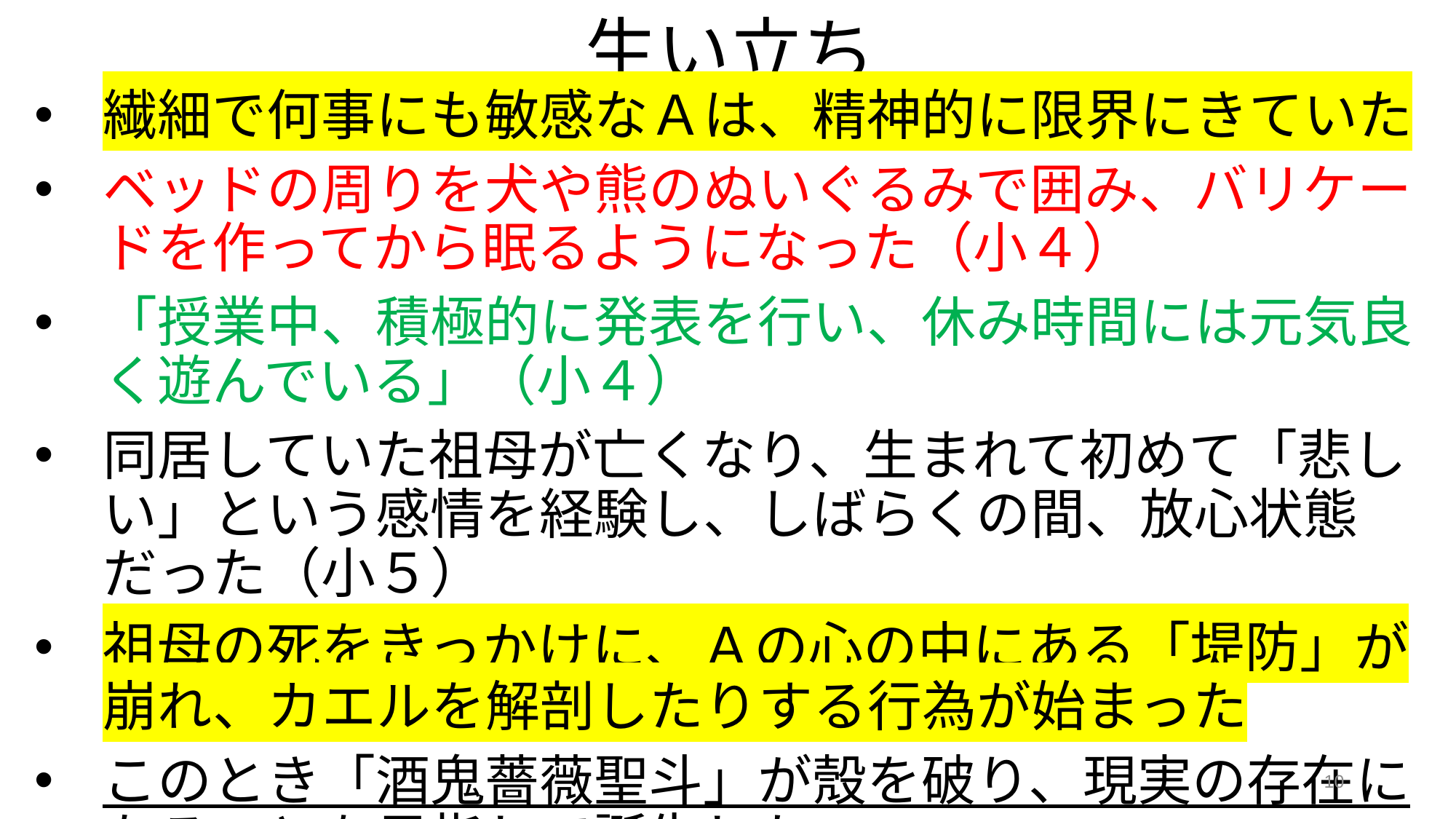

# 生い立ち
繊細で何事にも敏感なＡは、精神的に限界にきていた
ベッドの周りを犬や熊のぬいぐるみで囲み、バリケードを作ってから眠るようになった（小４）
「授業中、積極的に発表を行い、休み時間には元気良く遊んでいる」（小４）
同居していた祖母が亡くなり、生まれて初めて「悲しい」という感情を経験し、しばらくの間、放心状態だった（小５）
祖母の死をきっかけに、Ａの心の中にある「堤防」が崩れ、カエルを解剖したりする行為が始まった
このとき「酒鬼薔薇聖斗」が殼を破り、現実の存在になることを目指して誕生した

10